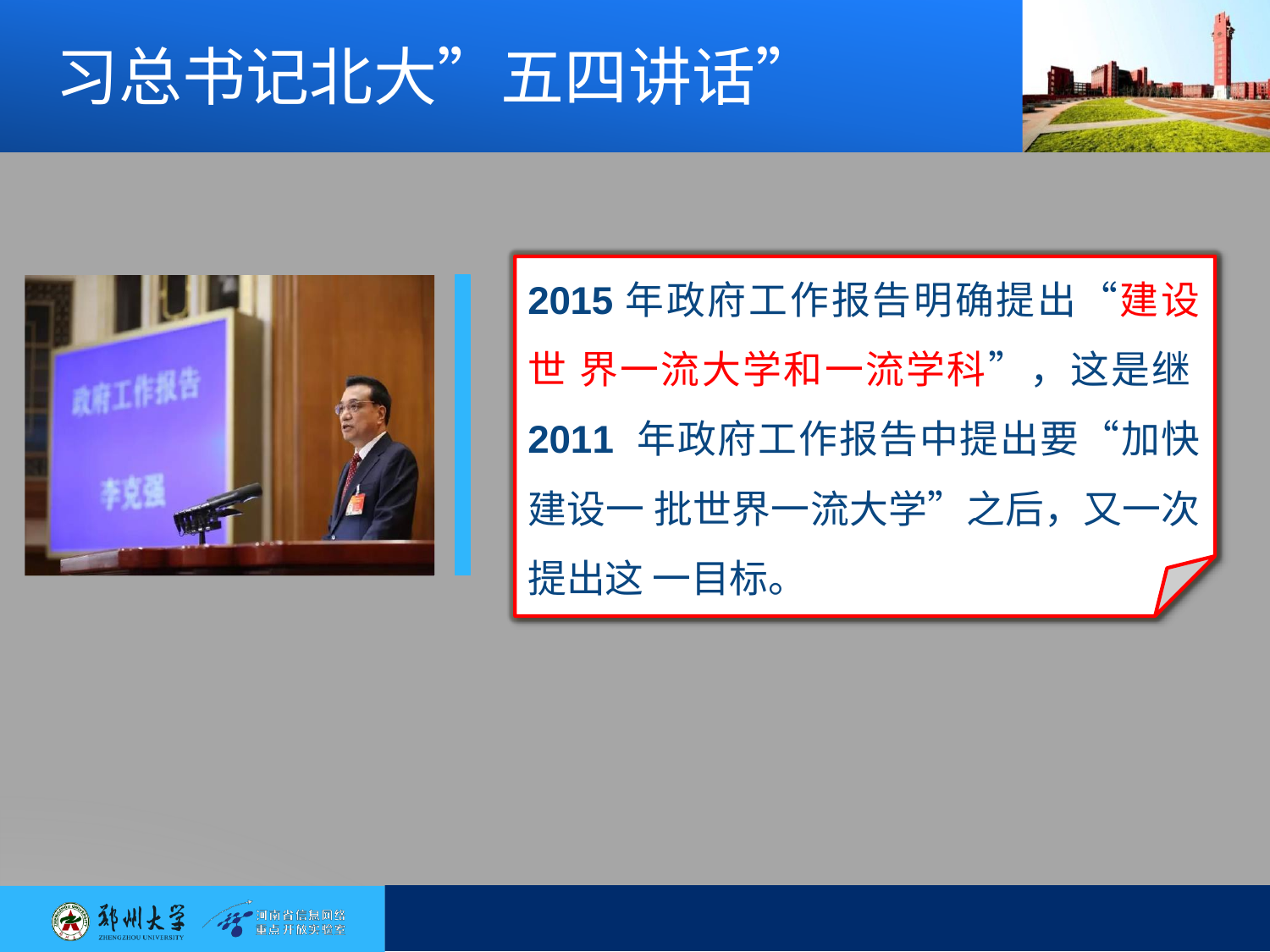

# 习总书记北大”五四讲话”

2015年政府工作报告明确提出“建设世 界一流大学和一流学科”，这是继2011 年政府工作报告中提出要“加快建设一 批世界一流大学”之后，又一次提出这 一目标。